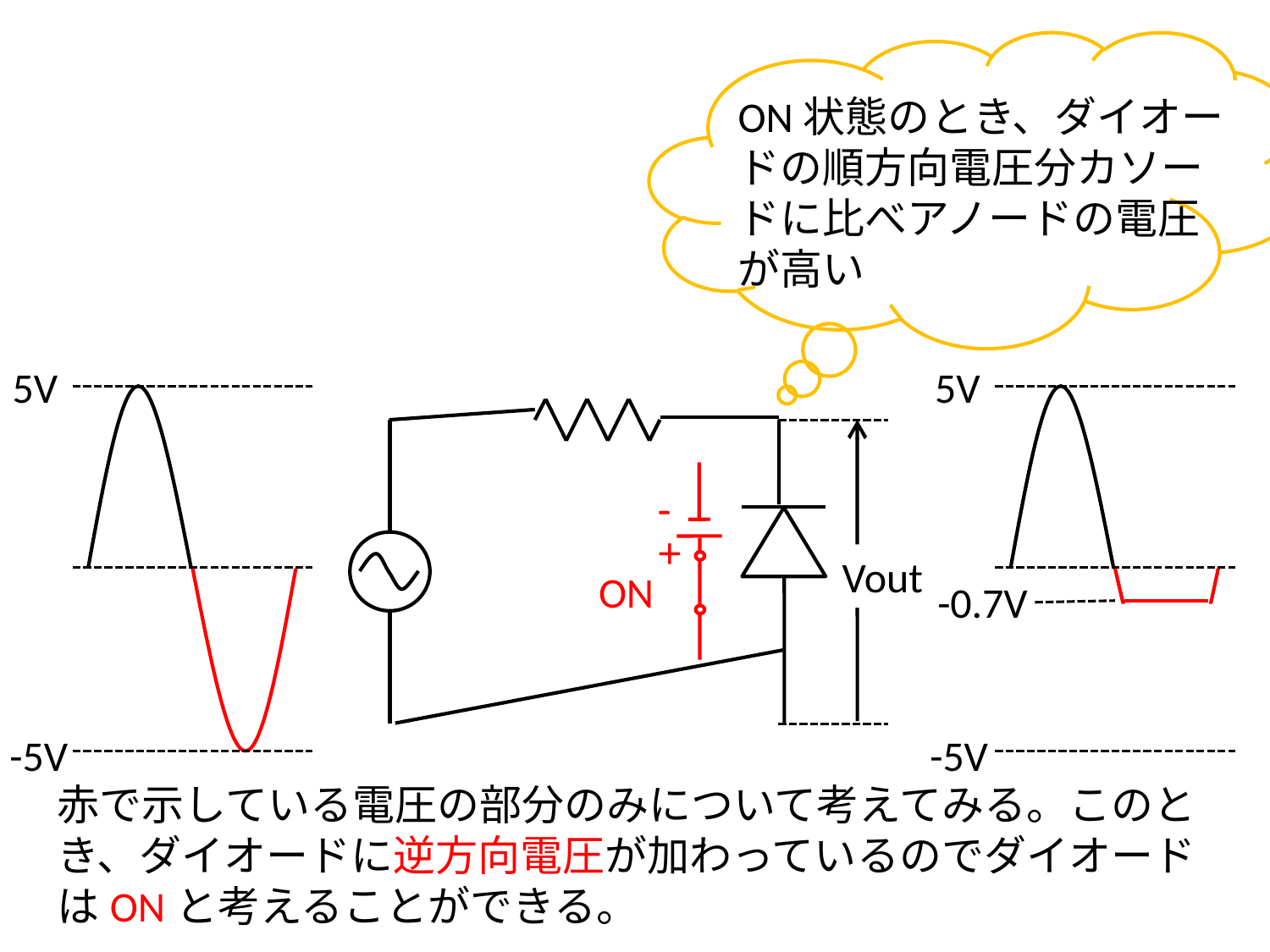

ON状態のとき、ダイオードの順方向電圧分カソードに比べアノードの電圧が高い

5V
5V

-

+

Vout

ON

-0.7V

-5V
-5V
赤で示している電圧の部分のみについて考えてみる。このとき、ダイオードに逆方向電圧が加わっているのでダイオードはONと考えることができる。